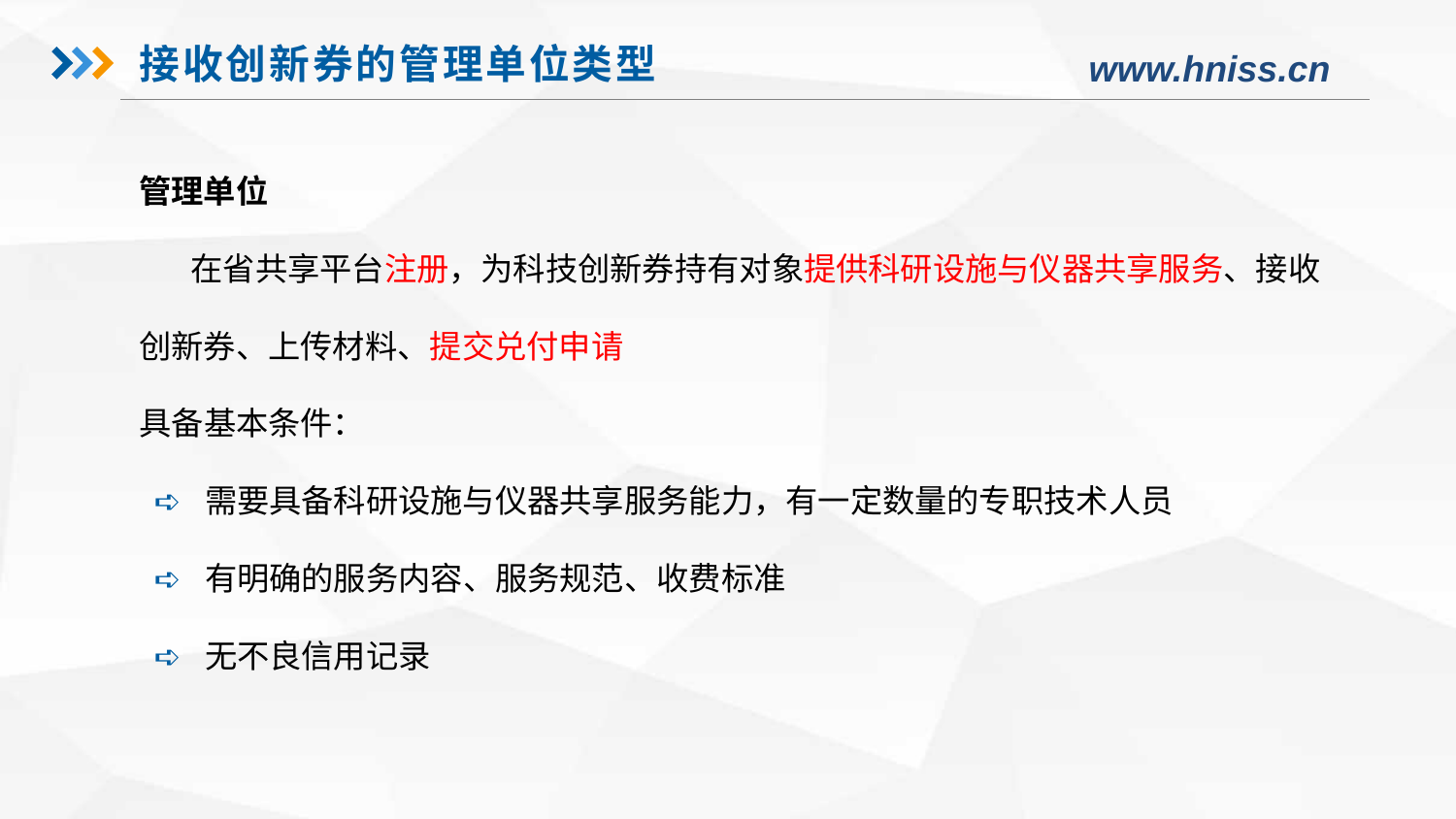

接收创新券的管理单位类型

管理单位
      在省共享平台注册，为科技创新券持有对象提供科研设施与仪器共享服务、接收创新券、上传材料、提交兑付申请
具备基本条件：
  ➪ 需要具备科研设施与仪器共享服务能力，有一定数量的专职技术人员
  ➪ 有明确的服务内容、服务规范、收费标准
  ➪ 无不良信用记录